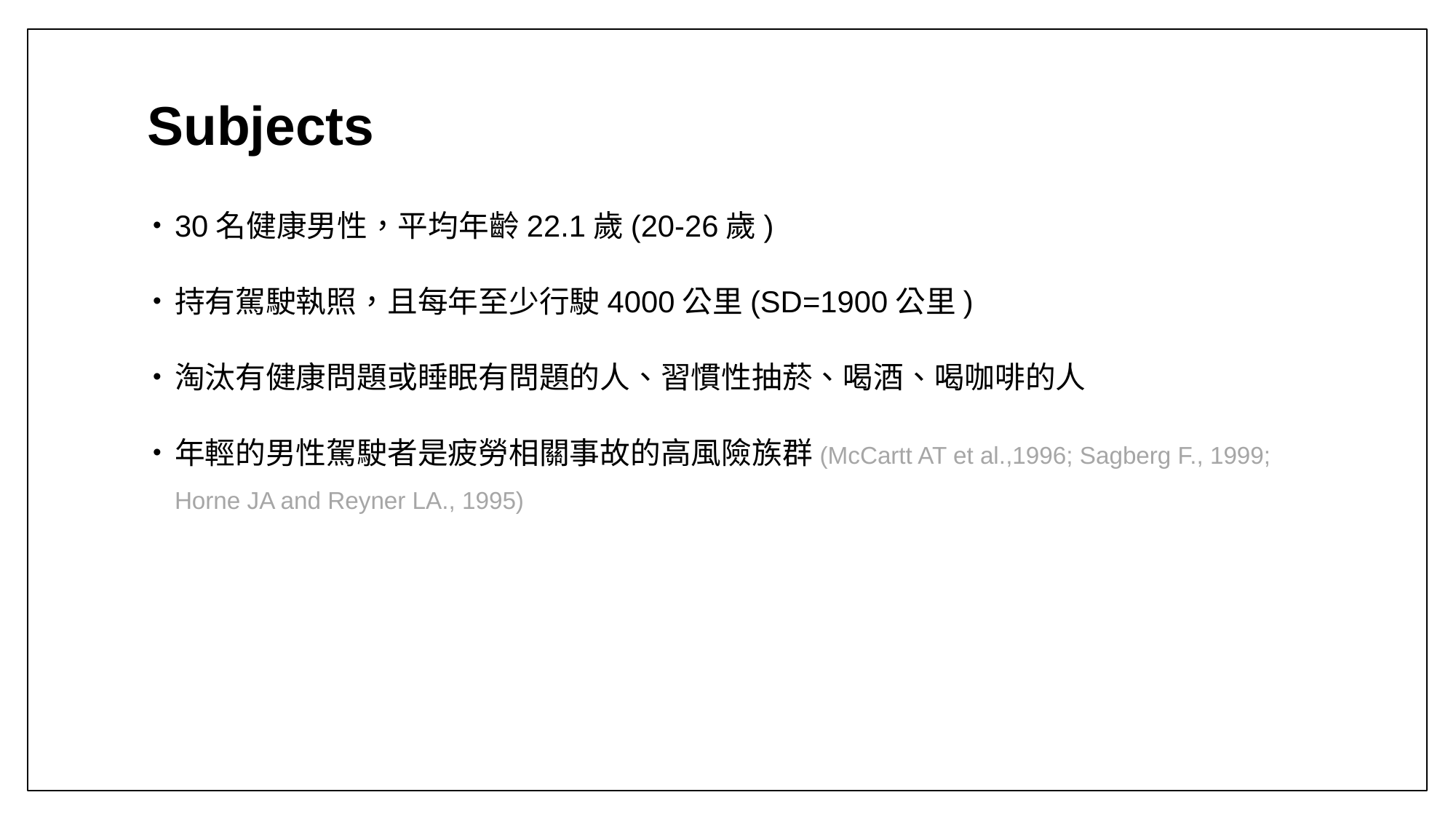

# Subjects
30名健康男性，平均年齡22.1歲(20-26歲)
持有駕駛執照，且每年至少行駛4000公里(SD=1900公里)
淘汰有健康問題或睡眠有問題的人、習慣性抽菸、喝酒、喝咖啡的人
年輕的男性駕駛者是疲勞相關事故的高風險族群(McCartt AT et al.,1996; Sagberg F., 1999; Horne JA and Reyner LA., 1995)